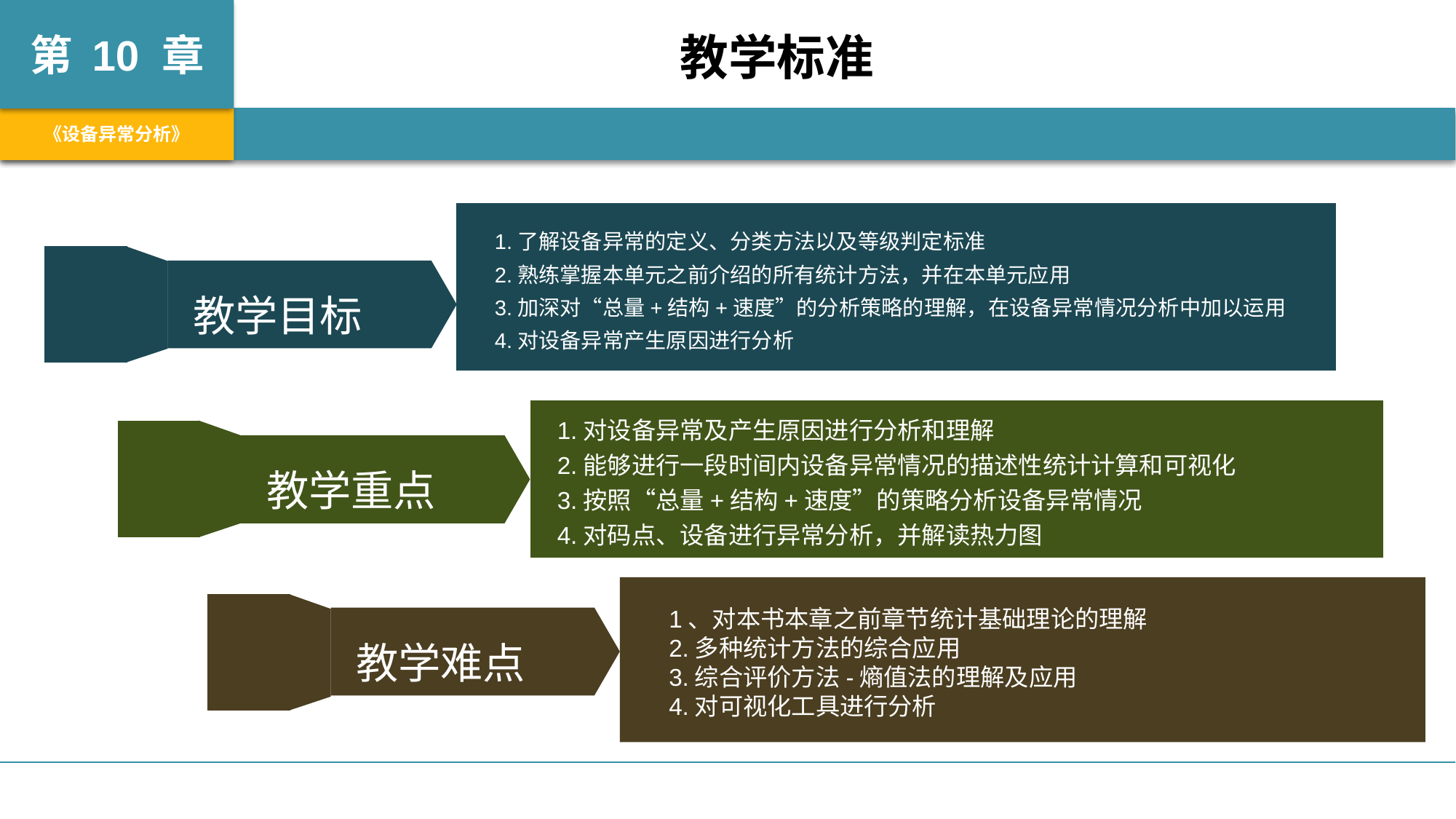

教学标准

1.了解设备异常的定义、分类方法以及等级判定标准
2.熟练掌握本单元之前介绍的所有统计方法，并在本单元应用
3.加深对“总量+结构+速度”的分析策略的理解，在设备异常情况分析中加以运用
4.对设备异常产生原因进行分析

教学目标

1.对设备异常及产生原因进行分析和理解
2.能够进行一段时间内设备异常情况的描述性统计计算和可视化
3.按照“总量+结构+速度”的策略分析设备异常情况
4.对码点、设备进行异常分析，并解读热力图

教学重点

1、对本书本章之前章节统计基础理论的理解
2.多种统计方法的综合应用
3.综合评价方法-熵值法的理解及应用
4.对可视化工具进行分析

教学难点